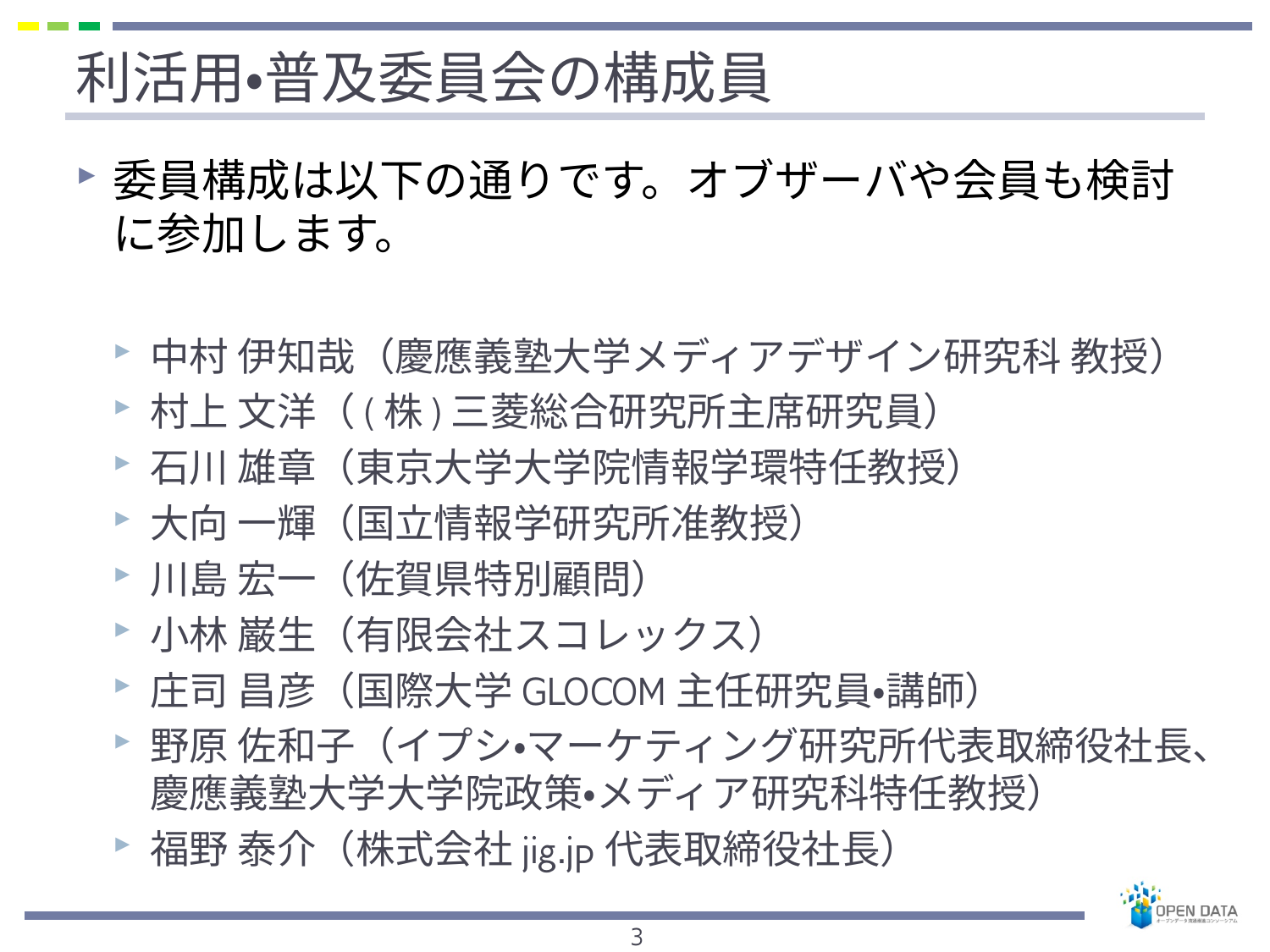

# 利活用・普及委員会の構成員
委員構成は以下の通りです。オブザーバや会員も検討に参加します。

中村 伊知哉（慶應義塾大学メディアデザイン研究科 教授）
村上 文洋（(株)三菱総合研究所主席研究員）
石川 雄章（東京大学大学院情報学環特任教授）
大向 一輝（国立情報学研究所准教授）
川島 宏一（佐賀県特別顧問）
小林 巌生（有限会社スコレックス）
庄司 昌彦（国際大学GLOCOM主任研究員・講師）
野原 佐和子（イプシ・マーケティング研究所代表取締役社長、慶應義塾大学大学院政策・メディア研究科特任教授）
福野 泰介（株式会社jig.jp代表取締役社長）
3